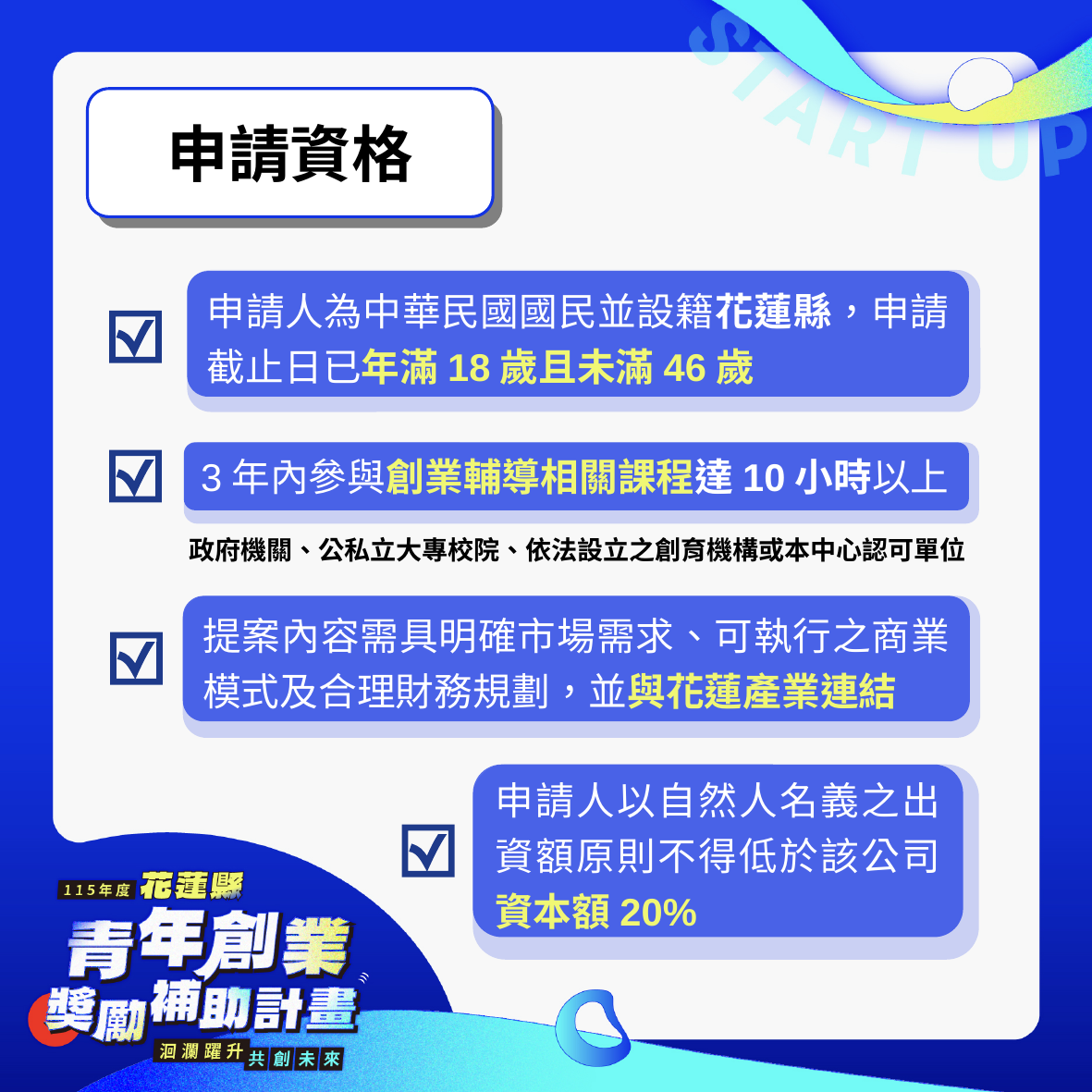

申請資格

申請人為中華民國國民並設籍花蓮縣，申請截止日已年滿18歲且未滿46歲

3年內參與創業輔導相關課程達10小時以上

政府機關、公私立大專校院、依法設立之創育機構或本中心認可單位
提案內容需具明確市場需求、可執行之商業模式及合理財務規劃，並與花蓮產業連結

申請人以自然人名義之出資額原則不得低於該公司資本額20%